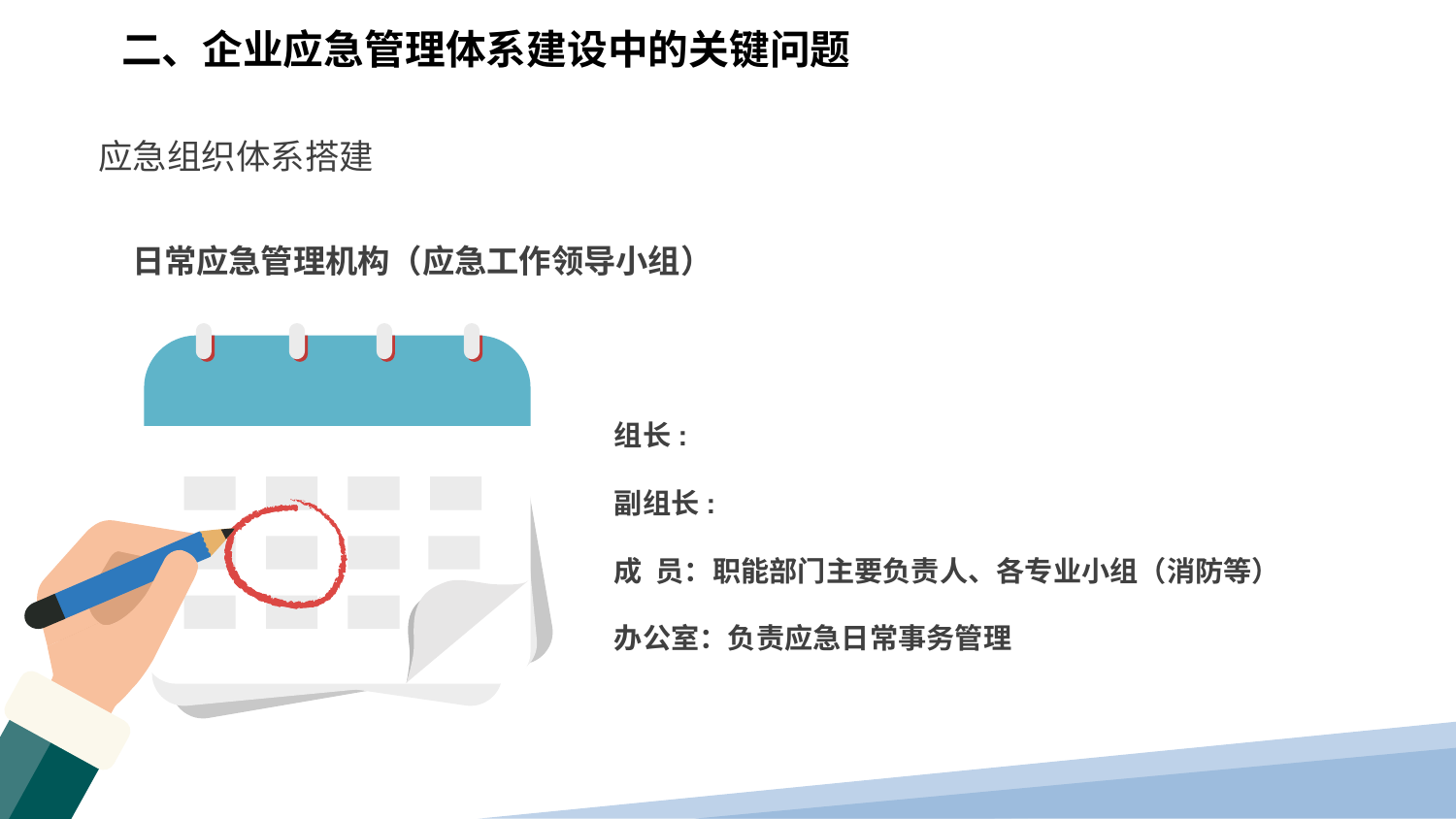

二、企业应急管理体系建设中的关键问题
应急组织体系搭建
日常应急管理机构（应急工作领导小组）

组长:
副组长:
成  员：职能部门主要负责人、各专业小组（消防等）
办公室：负责应急日常事务管理